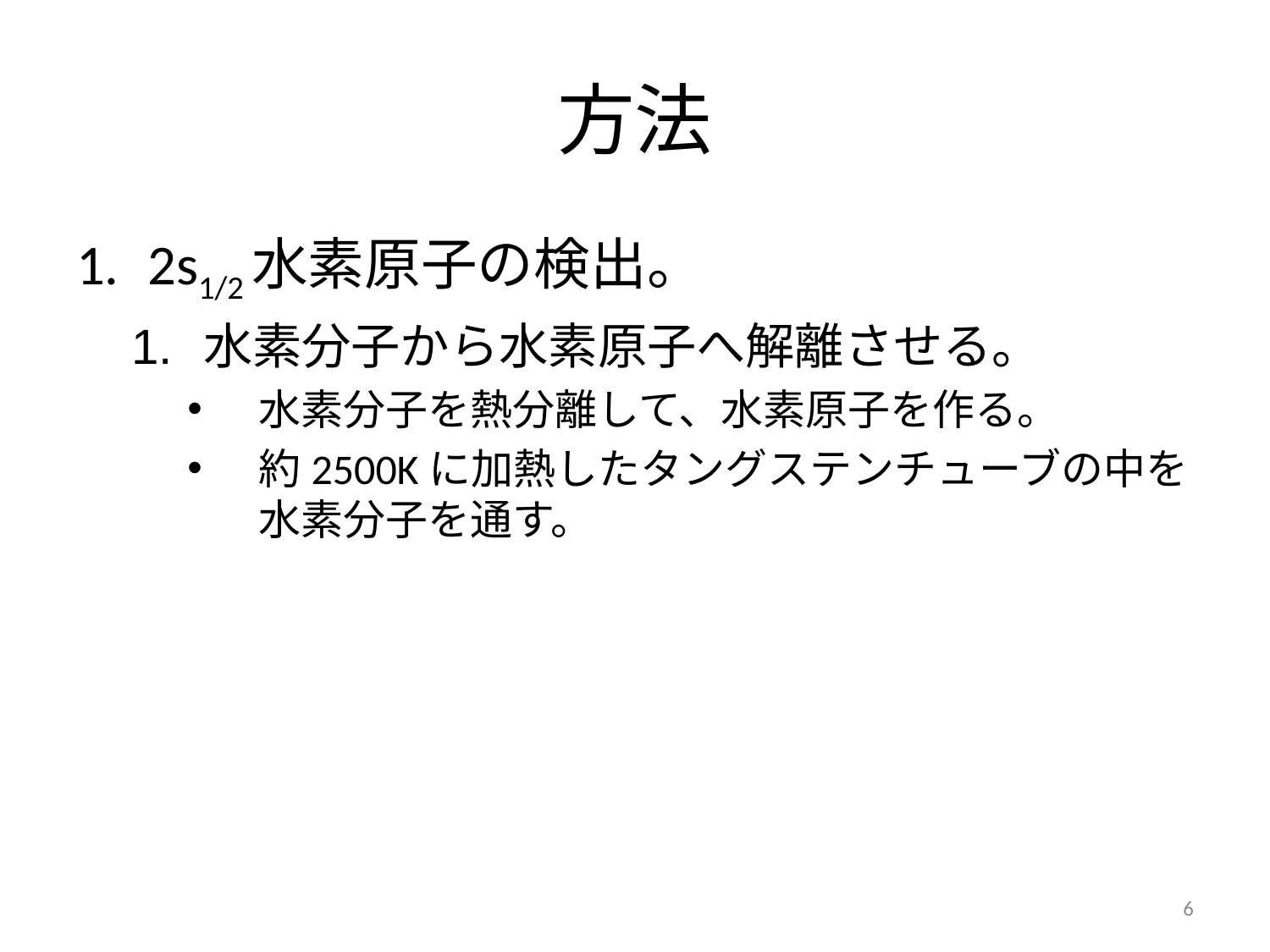

# 方法
2s1/2水素原子の検出。
水素分子から水素原子へ解離させる。
水素分子を熱分離して、水素原子を作る。
約2500Kに加熱したタングステンチューブの中を水素分子を通す。

6